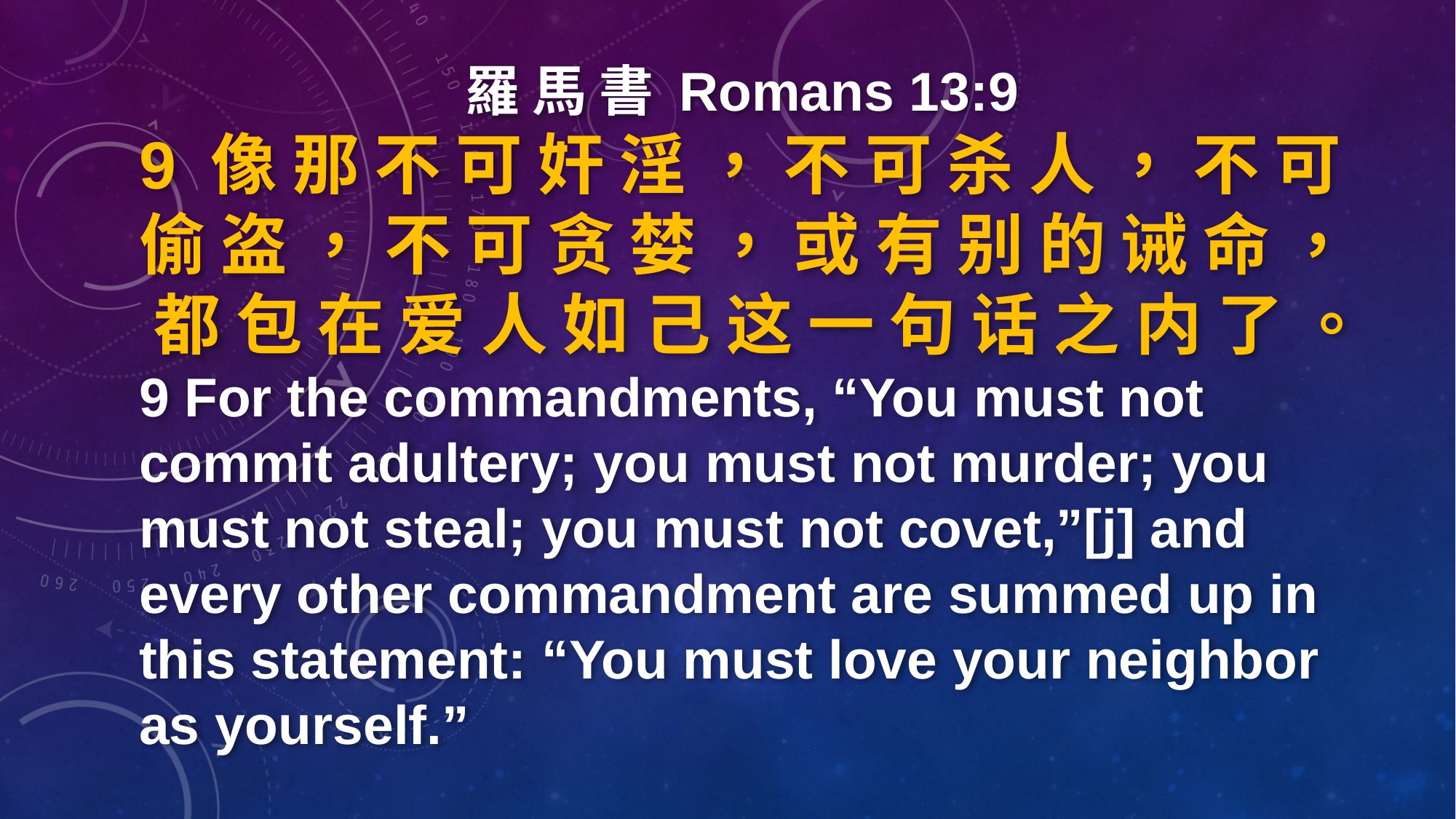

羅 馬 書 Romans 13:9
9 像 那 不 可 奸 淫 ， 不 可 杀 人 ， 不 可 偷 盗 ， 不 可 贪 婪 ， 或 有 别 的 诫 命 ， 都 包 在 爱 人 如 己 这 一 句 话 之 内 了 。9 For the commandments, “You must not commit adultery; you must not murder; you must not steal; you must not covet,”[j] and every other commandment are summed up in this statement: “You must love your neighbor as yourself.”